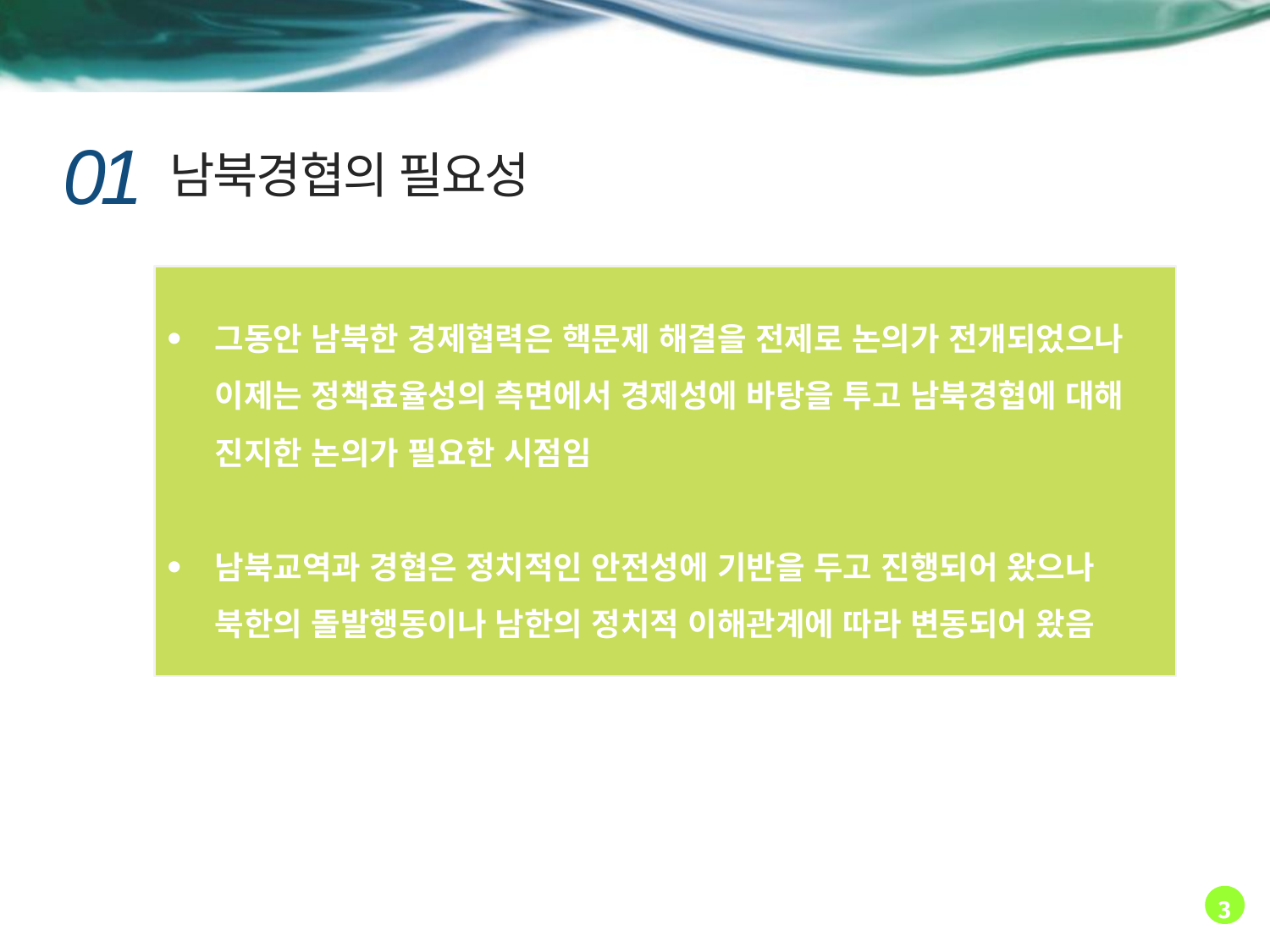

남북경협의 필요성
01
그동안 남북한 경제협력은 핵문제 해결을 전제로 논의가 전개되었으나 이제는 정책효율성의 측면에서 경제성에 바탕을 투고 남북경협에 대해 진지한 논의가 필요한 시점임

남북교역과 경협은 정치적인 안전성에 기반을 두고 진행되어 왔으나 북한의 돌발행동이나 남한의 정치적 이해관계에 따라 변동되어 왔음
3